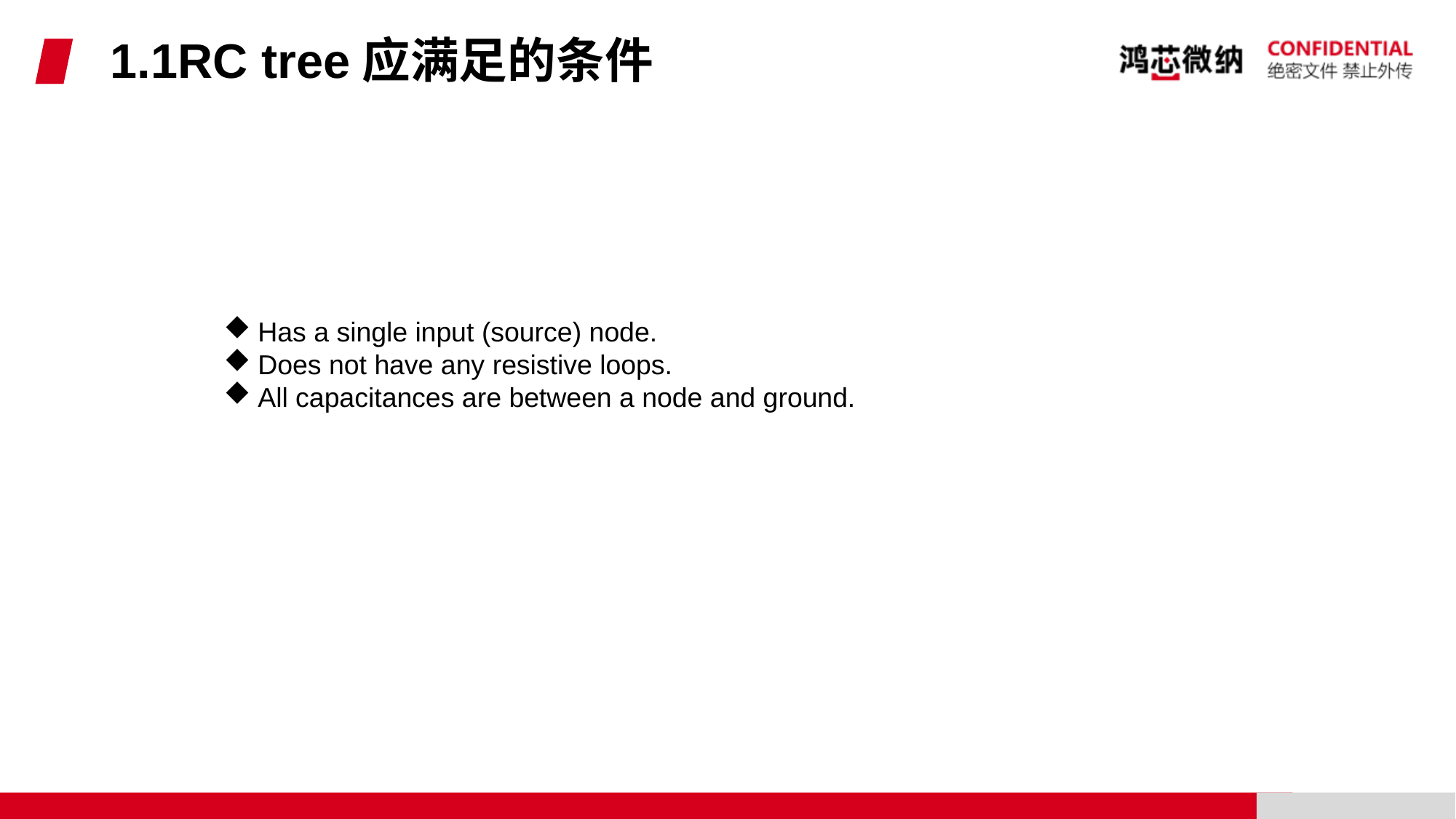

# 1.1RC tree应满足的条件
Has a single input (source) node.
Does not have any resistive loops.
All capacitances are between a node and ground.